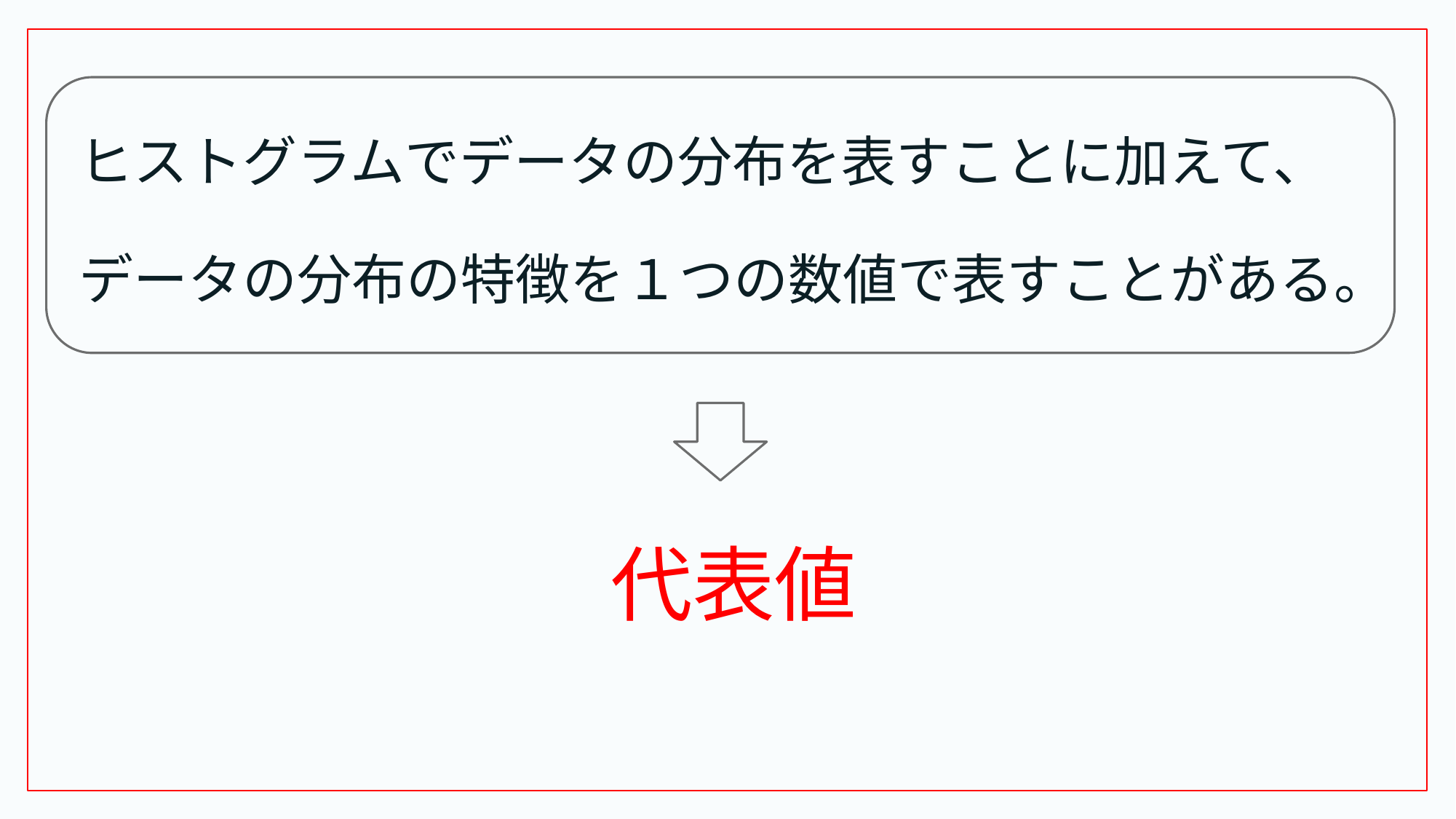

# ヒストグラムでデータの分布を表すことに加えて、 データの分布の特徴を１つの数値で表すことがある。

代表値